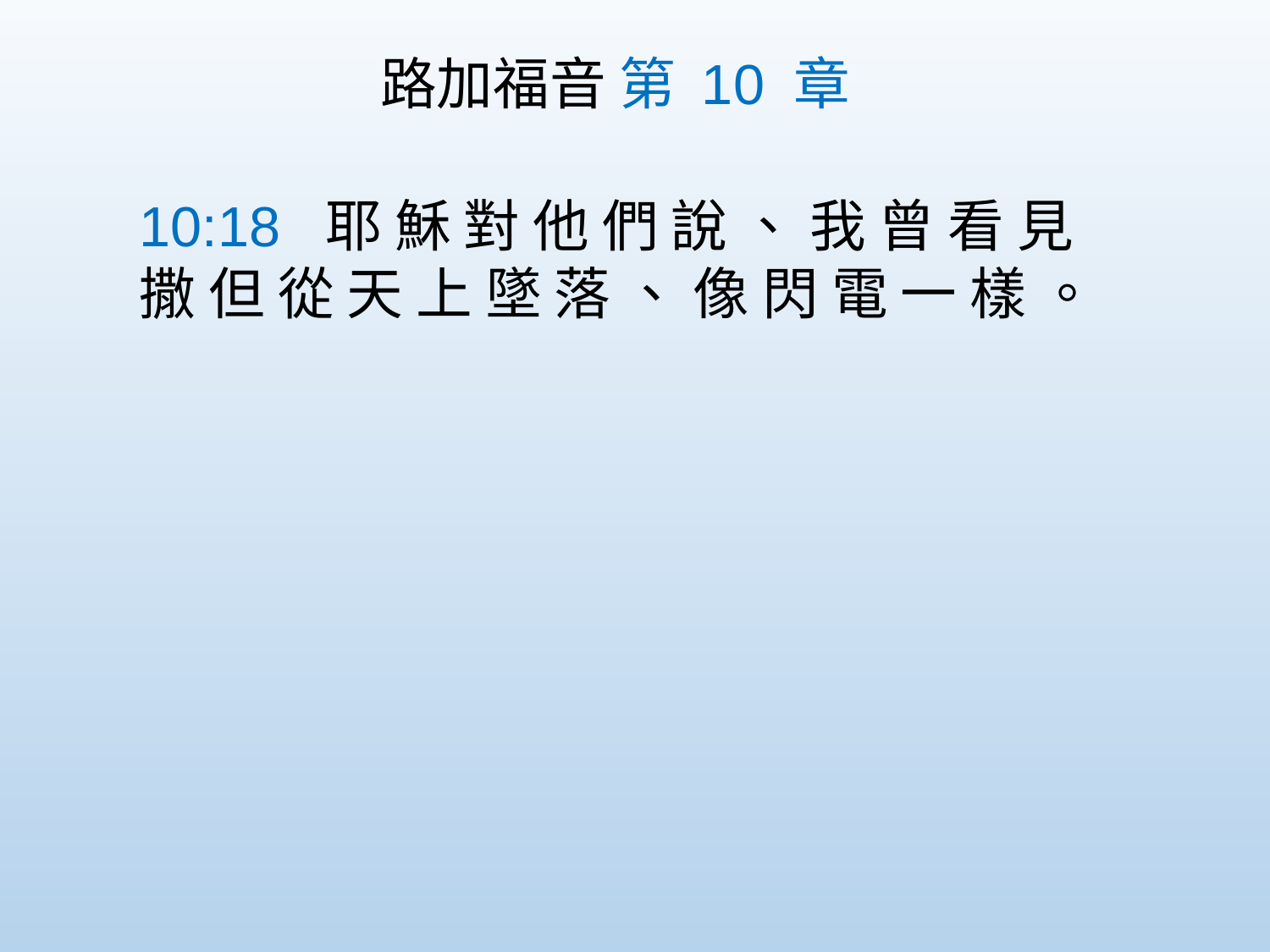

路加福音 第 10 章
10:18  耶 穌 對 他 們 說 、 我 曾 看 見 撒 但 從 天 上 墜 落 、 像 閃 電 一 樣 。